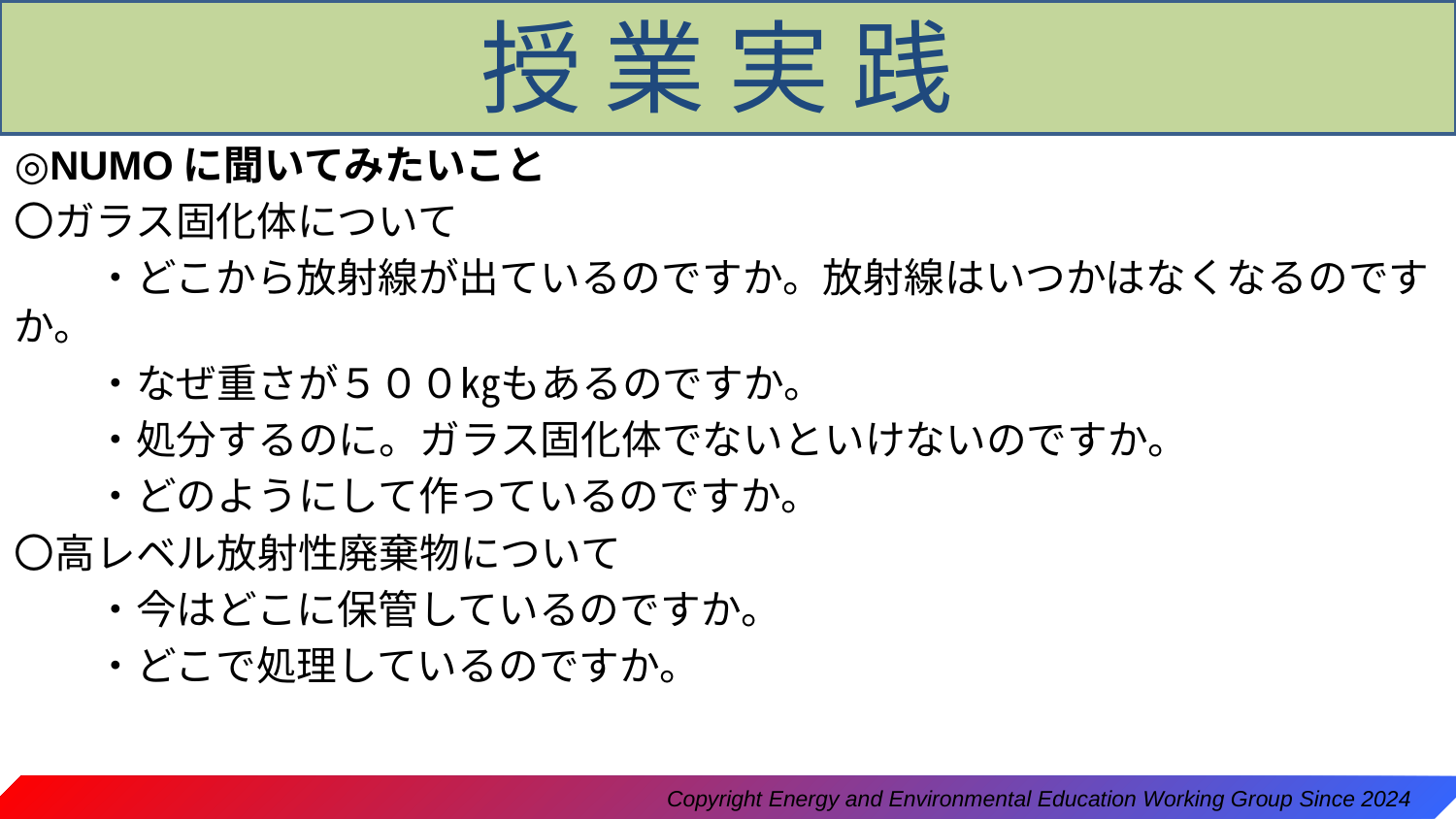

授 業 実 践

◎NUMOに聞いてみたいこと
〇ガラス固化体について
　　・どこから放射線が出ているのですか。放射線はいつかはなくなるのですか。
　　・なぜ重さが５００㎏もあるのですか。
　　・処分するのに。ガラス固化体でないといけないのですか。
　　・どのようにして作っているのですか。
〇高レベル放射性廃棄物について
　　・今はどこに保管しているのですか。
　　・どこで処理しているのですか。